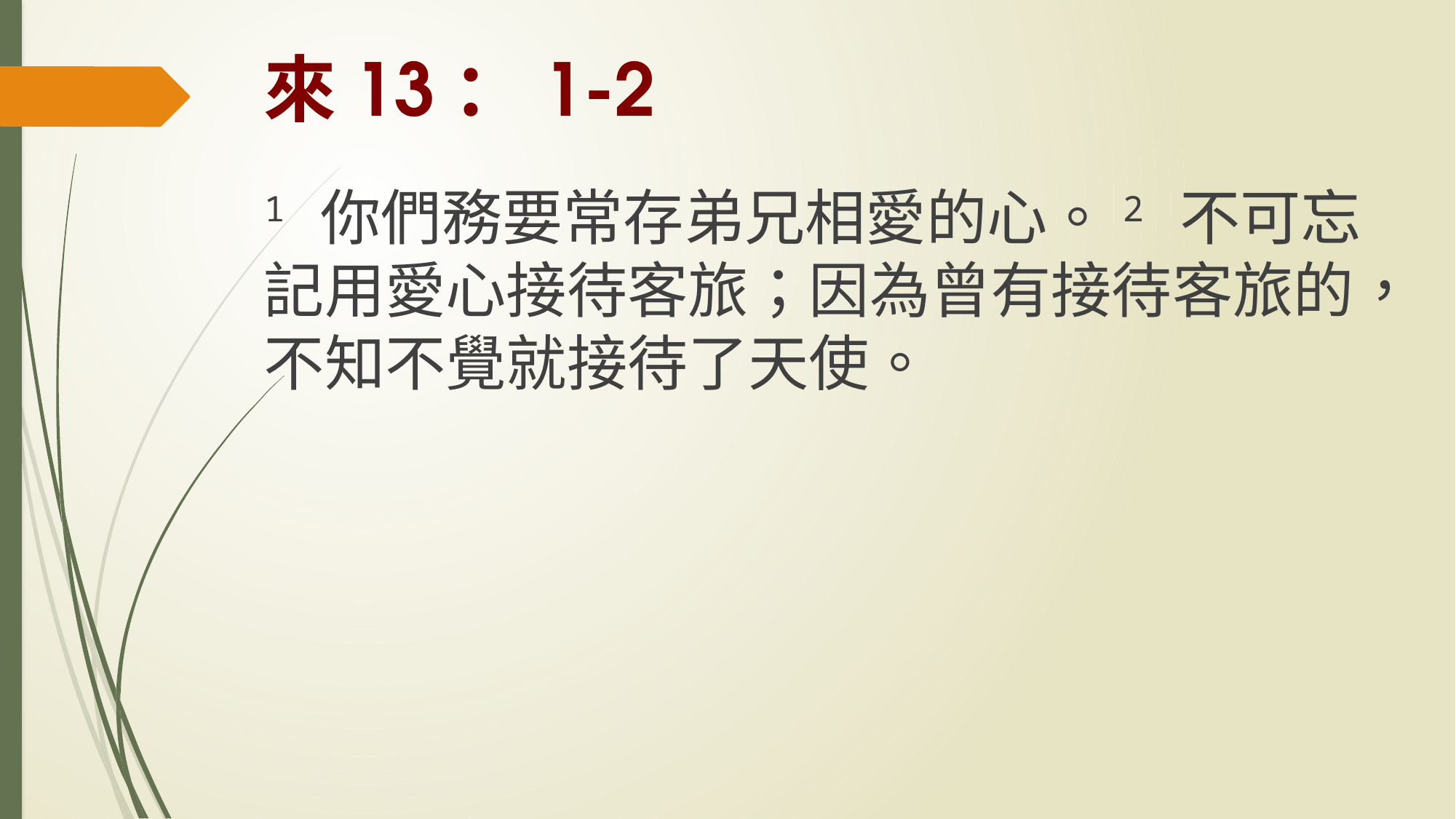

# 來13：1-2
1 你們務要常存弟兄相愛的心。2 不可忘記用愛心接待客旅；因為曾有接待客旅的，不知不覺就接待了天使。